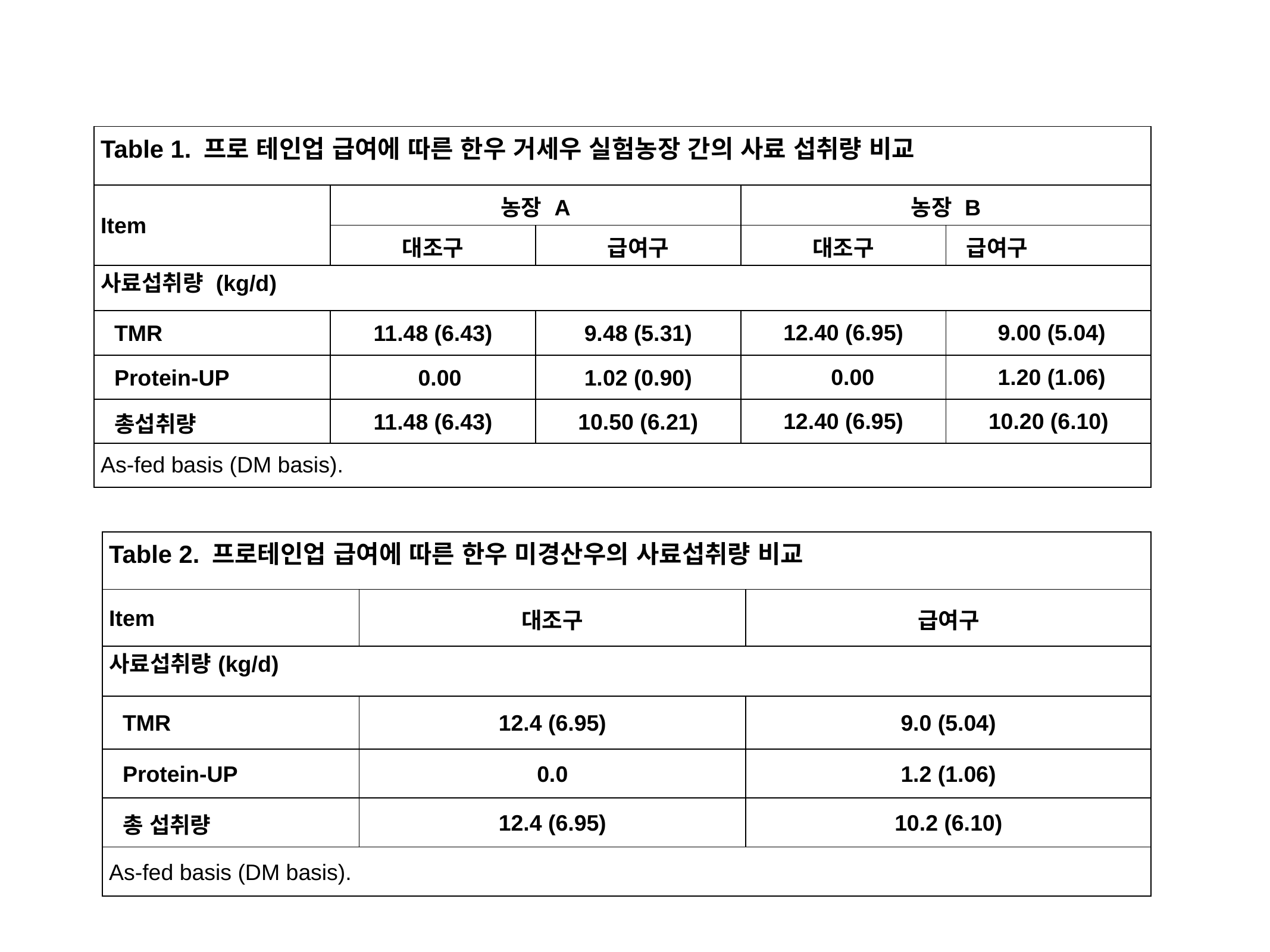

| Table 1. 프로 테인업 급여에 따른 한우 거세우 실험농장 간의 사료 섭취량 비교 |  |  |  |  |
| --- | --- | --- | --- | --- |
| Item | 농장 A |  | 농장 B |  |
|  | 대조구 | 급여구 | 대조구 | 급여구 |
| 사료섭취량 (kg/d) |  |  |  |  |
| TMR | 11.48 (6.43) | 9.48 (5.31) | 12.40 (6.95) | 9.00 (5.04) |
| Protein-UP | 0.00 | 1.02 (0.90) | 0.00 | 1.20 (1.06) |
| 총섭취량 | 11.48 (6.43) | 10.50 (6.21) | 12.40 (6.95) | 10.20 (6.10) |
| As-fed basis (DM basis). |  |  |  |  |
| Table 2. 프로테인업 급여에 따른 한우 미경산우의 사료섭취량 비교 |  |  |
| --- | --- | --- |
| Item | 대조구 | 급여구 |
| 사료섭취량(kg/d) |  |  |
| TMR | 12.4 (6.95) | 9.0 (5.04) |
| Protein-UP | 0.0 | 1.2 (1.06) |
| 총 섭취량 | 12.4 (6.95) | 10.2 (6.10) |
| As-fed basis (DM basis). |  |  |